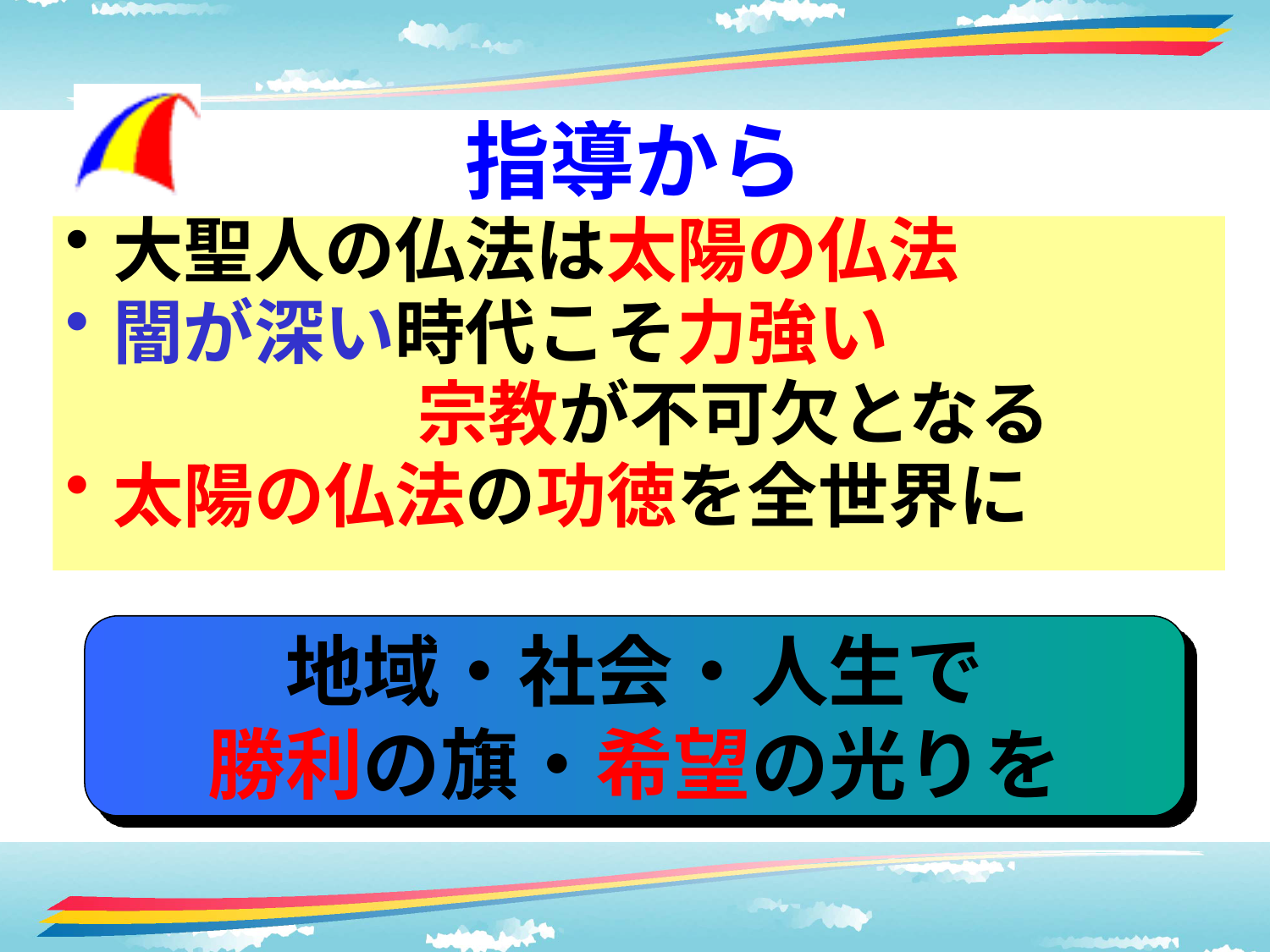

# 指導から
大聖人の仏法は太陽の仏法
闇が深い時代こそ力強い
　　　　　宗教が不可欠となる
太陽の仏法の功徳を全世界に
地域・社会・人生で
勝利の旗・希望の光りを